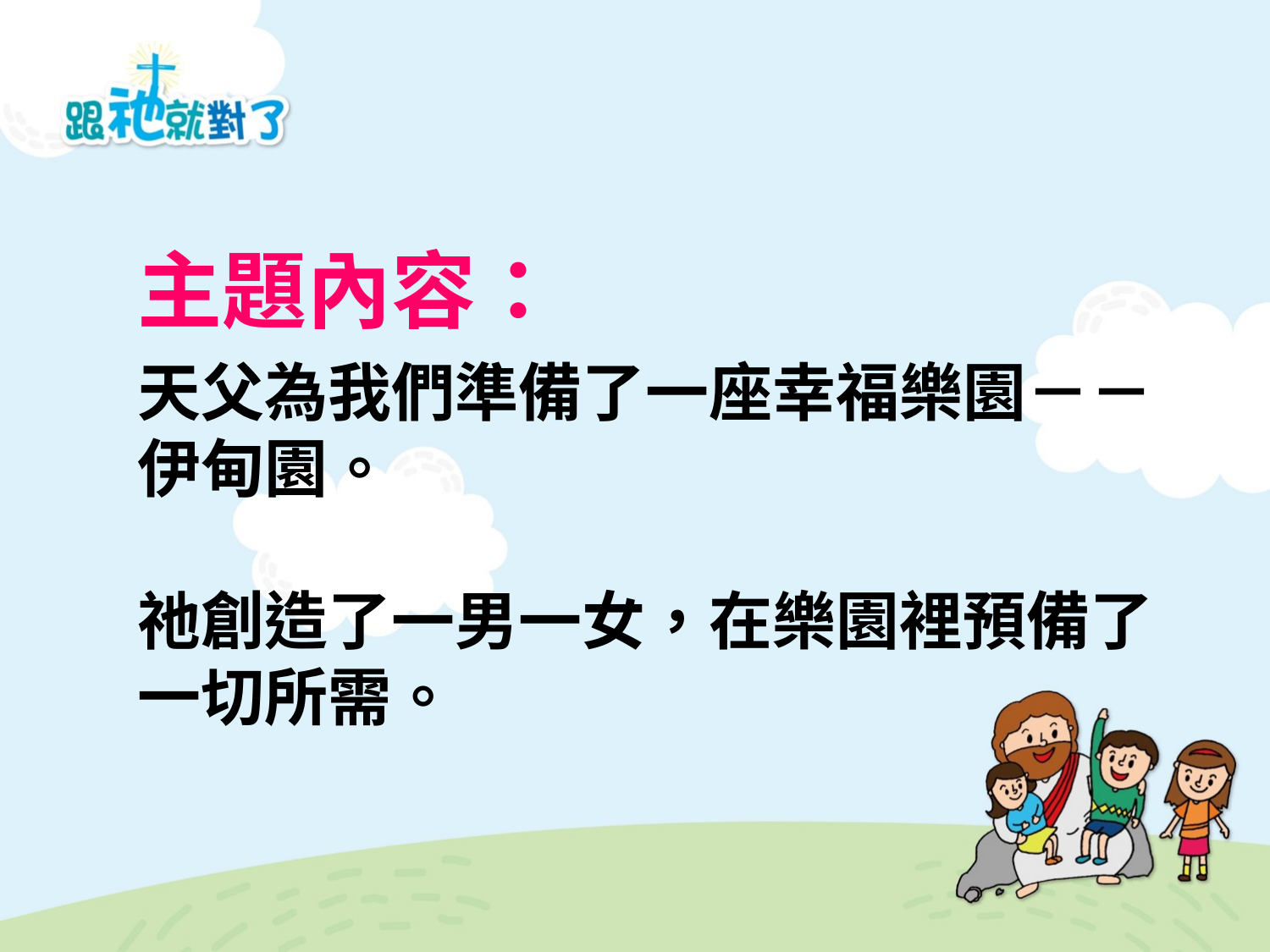

主題內容：
天父為我們準備了一座幸福樂園－－伊甸園。

祂創造了一男一女，在樂園裡預備了一切所需。